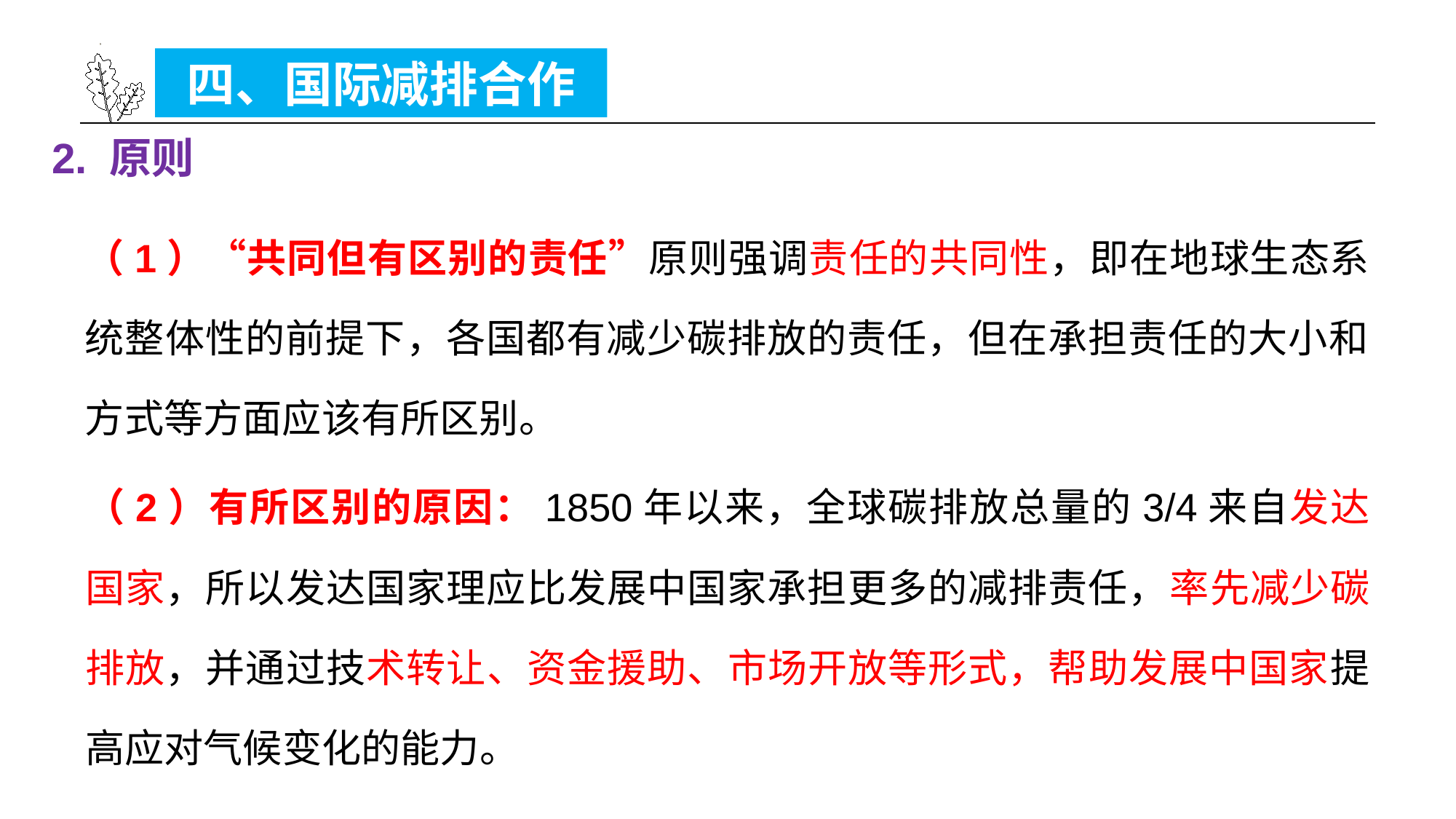

四、国际减排合作
2. 原则

（1）“共同但有区别的责任”原则强调责任的共同性，即在地球生态系统整体性的前提下，各国都有减少碳排放的责任，但在承担责任的大小和方式等方面应该有所区别。
（2）有所区别的原因：1850年以来，全球碳排放总量的3/4来自发达国家，所以发达国家理应比发展中国家承担更多的减排责任，率先减少碳排放，并通过技术转让、资金援助、市场开放等形式，帮助发展中国家提高应对气候变化的能力。